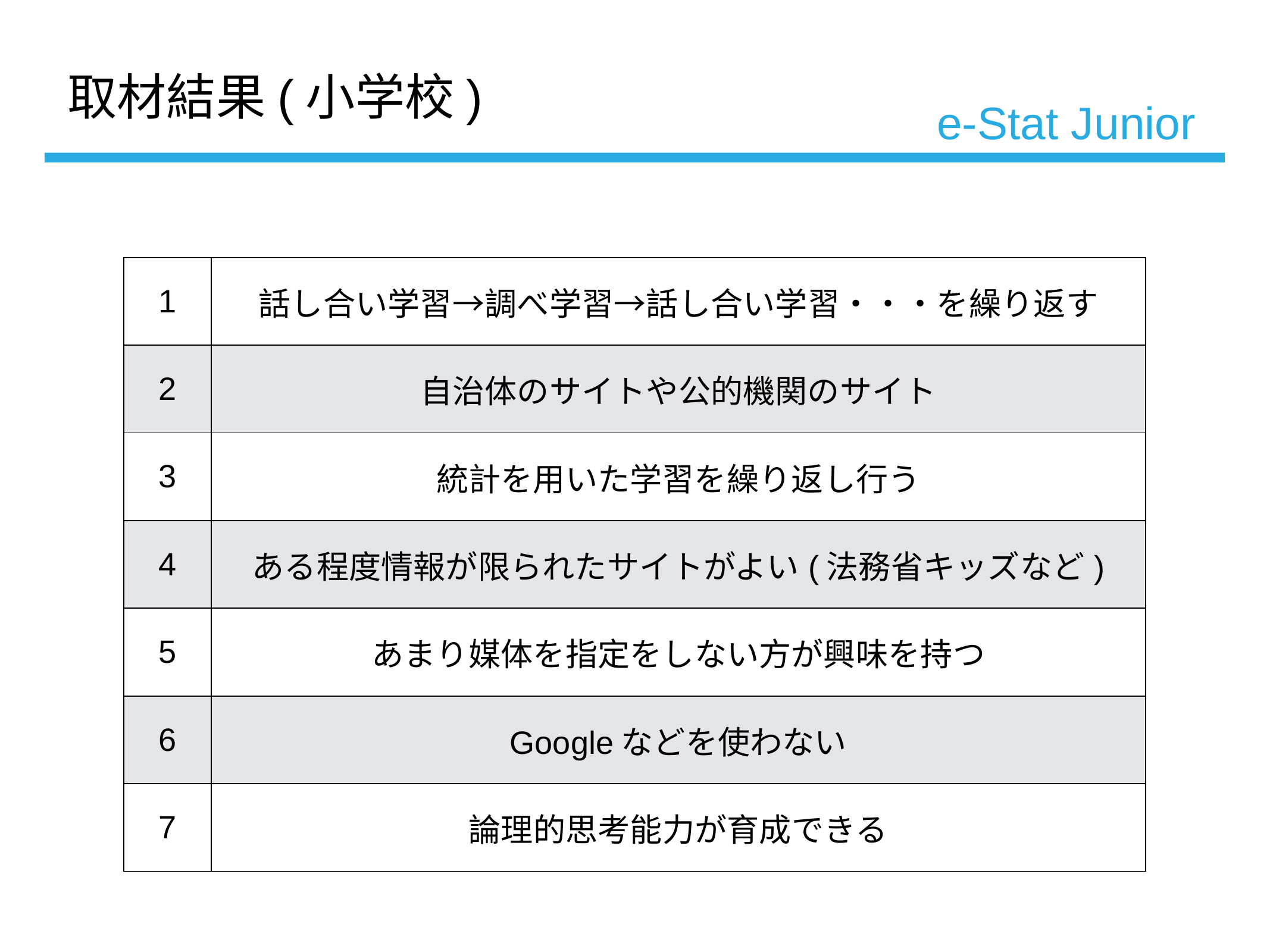

取材結果(小学校)
# e-Stat Junior

| 1 | 話し合い学習→調べ学習→話し合い学習・・・を繰り返す |
| --- | --- |
| 2 | 自治体のサイトや公的機関のサイト |
| 3 | 統計を用いた学習を繰り返し行う |
| 4 | ある程度情報が限られたサイトがよい(法務省キッズなど) |
| 5 | あまり媒体を指定をしない方が興味を持つ |
| 6 | Googleなどを使わない |
| 7 | 論理的思考能力が育成できる |